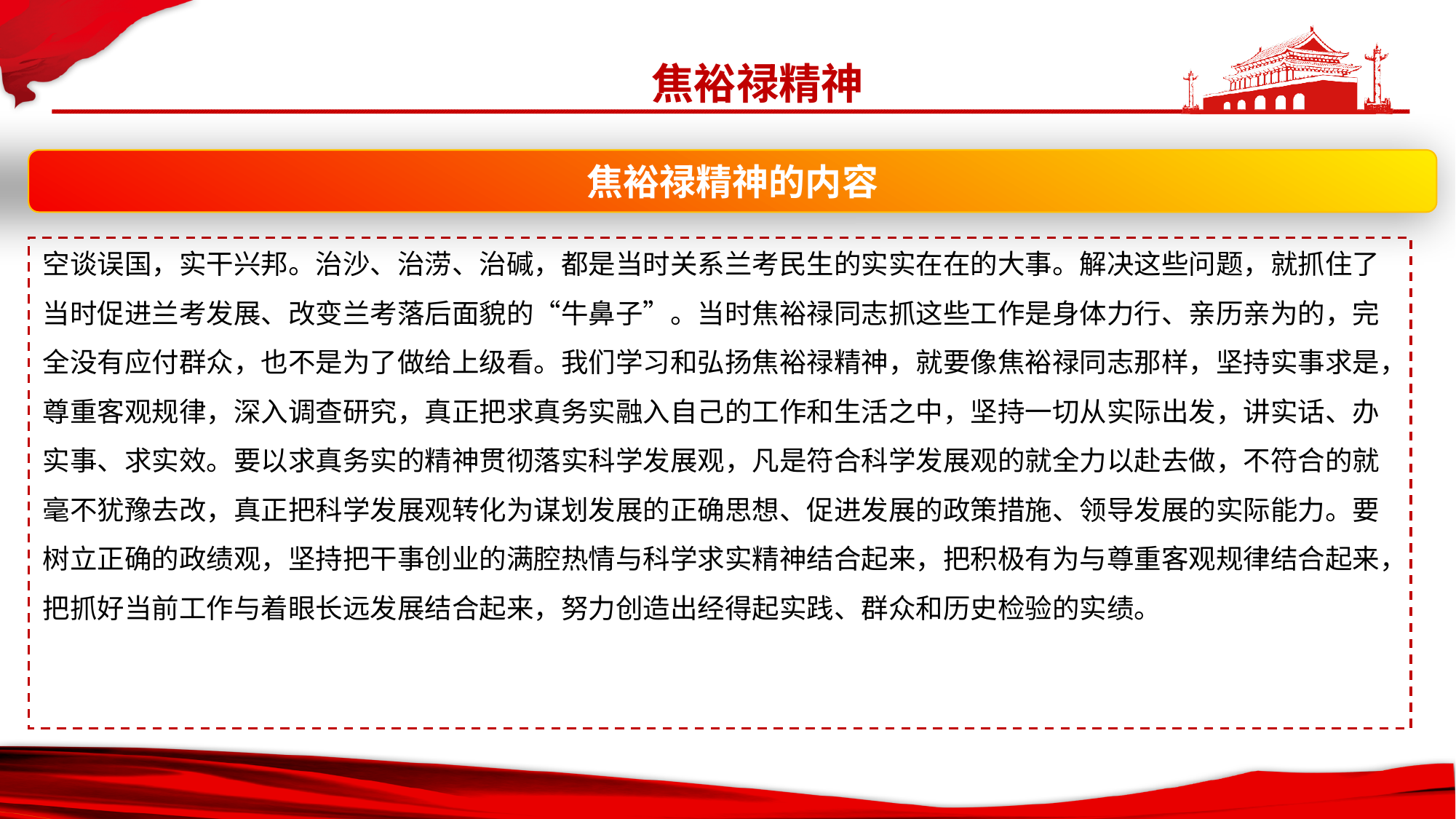

焦裕禄精神
焦裕禄精神的内容
空谈误国，实干兴邦。治沙、治涝、治碱，都是当时关系兰考民生的实实在在的大事。解决这些问题，就抓住了当时促进兰考发展、改变兰考落后面貌的“牛鼻子”。当时焦裕禄同志抓这些工作是身体力行、亲历亲为的，完全没有应付群众，也不是为了做给上级看。我们学习和弘扬焦裕禄精神，就要像焦裕禄同志那样，坚持实事求是，尊重客观规律，深入调查研究，真正把求真务实融入自己的工作和生活之中，坚持一切从实际出发，讲实话、办实事、求实效。要以求真务实的精神贯彻落实科学发展观，凡是符合科学发展观的就全力以赴去做，不符合的就毫不犹豫去改，真正把科学发展观转化为谋划发展的正确思想、促进发展的政策措施、领导发展的实际能力。要树立正确的政绩观，坚持把干事创业的满腔热情与科学求实精神结合起来，把积极有为与尊重客观规律结合起来，把抓好当前工作与着眼长远发展结合起来，努力创造出经得起实践、群众和历史检验的实绩。